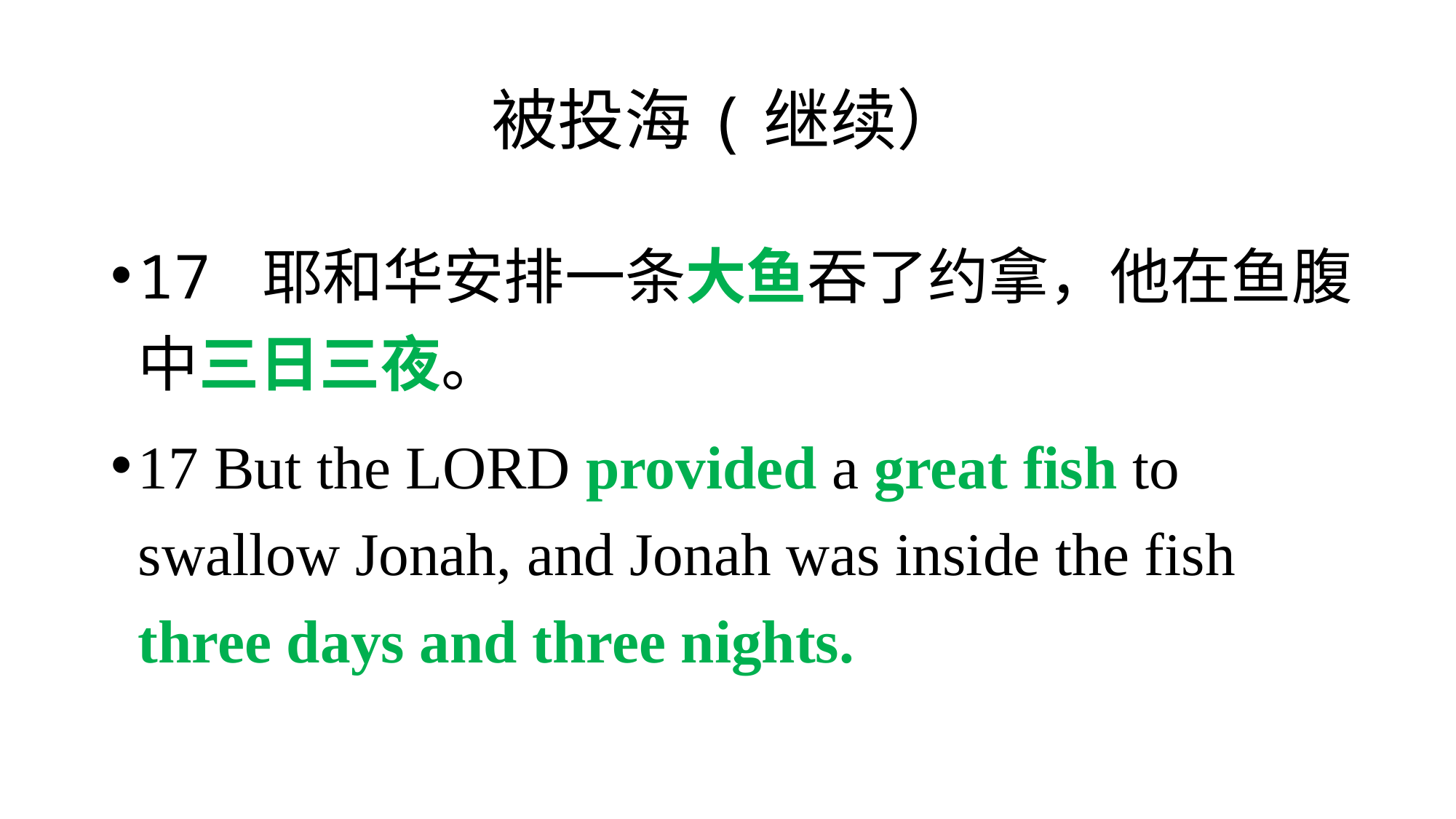

# 被投海(继续）
17 耶和华安排一条大鱼吞了约拿，他在鱼腹中三日三夜。
17 But the LORD provided a great fish to swallow Jonah, and Jonah was inside the fish three days and three nights.